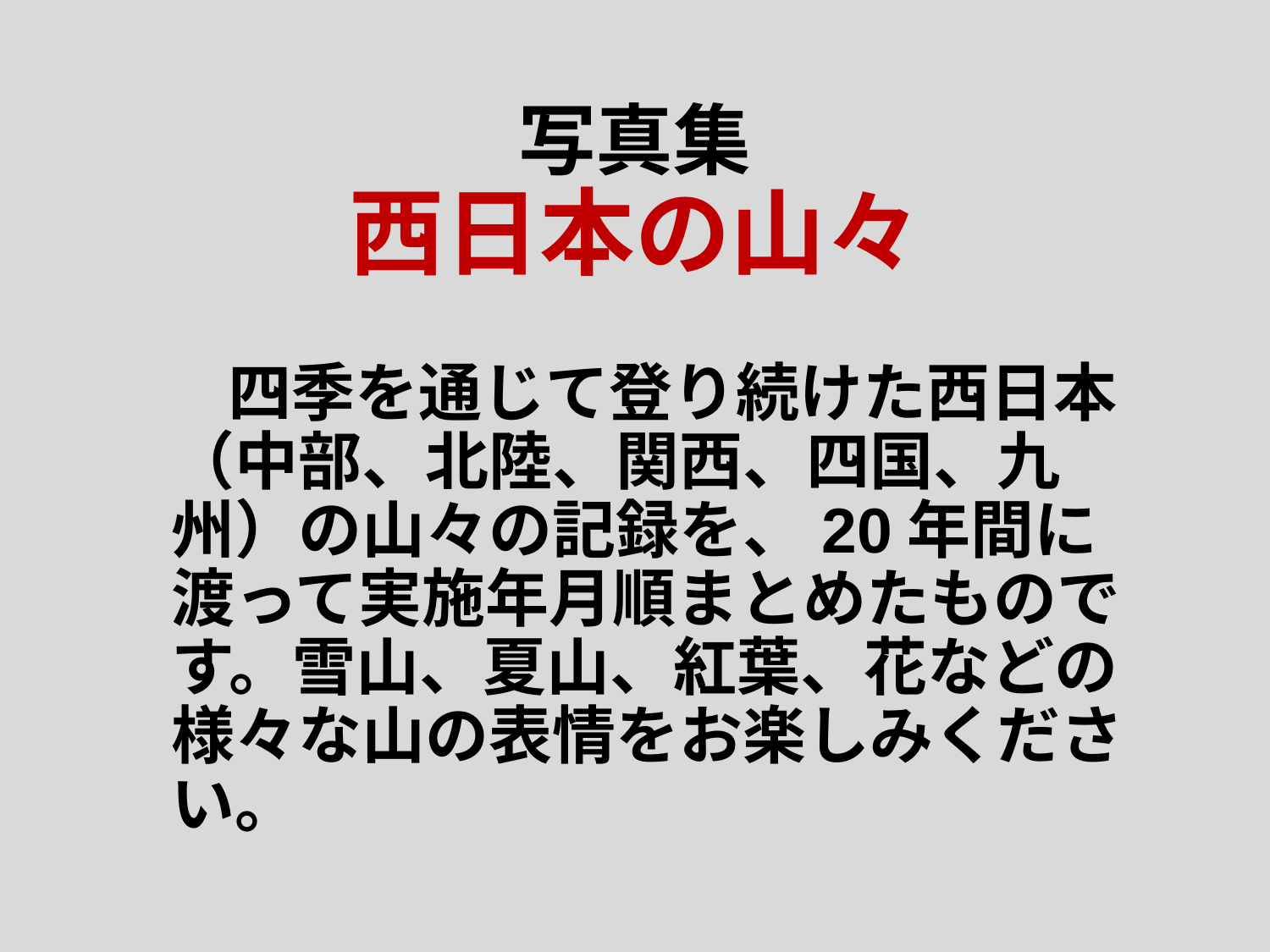

# 写真集 西日本の山々
　四季を通じて登り続けた西日本（中部、北陸、関西、四国、九州）の山々の記録を、20年間に渡って実施年月順まとめたものです。雪山、夏山、紅葉、花などの様々な山の表情をお楽しみください。